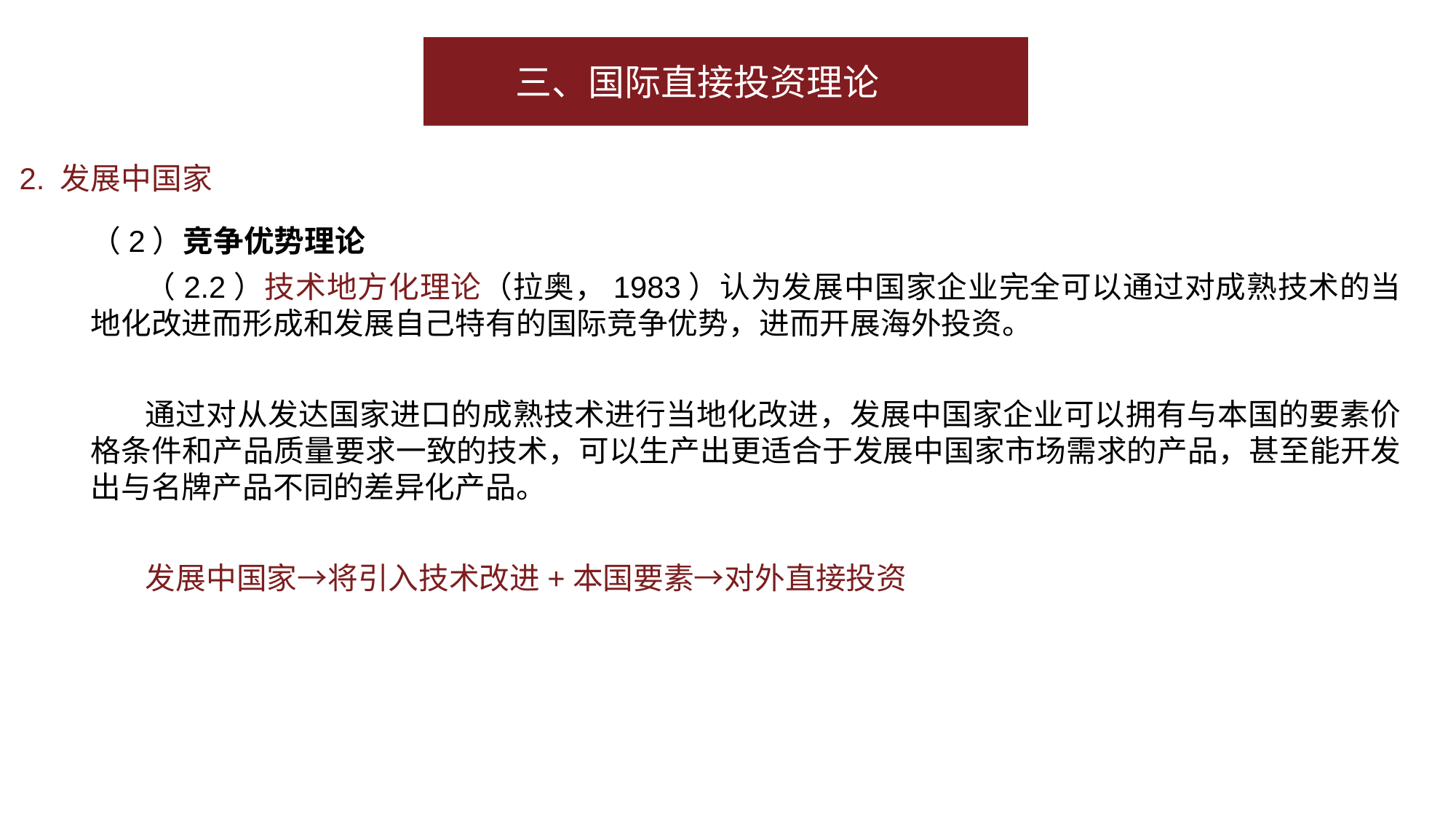

三、国际直接投资理论
2. 发展中国家
（2）竞争优势理论
（2.2）技术地方化理论（拉奥，1983）认为发展中国家企业完全可以通过对成熟技术的当地化改进而形成和发展自己特有的国际竞争优势，进而开展海外投资。

通过对从发达国家进口的成熟技术进行当地化改进，发展中国家企业可以拥有与本国的要素价格条件和产品质量要求一致的技术，可以生产出更适合于发展中国家市场需求的产品，甚至能开发出与名牌产品不同的差异化产品。

发展中国家→将引入技术改进+本国要素→对外直接投资